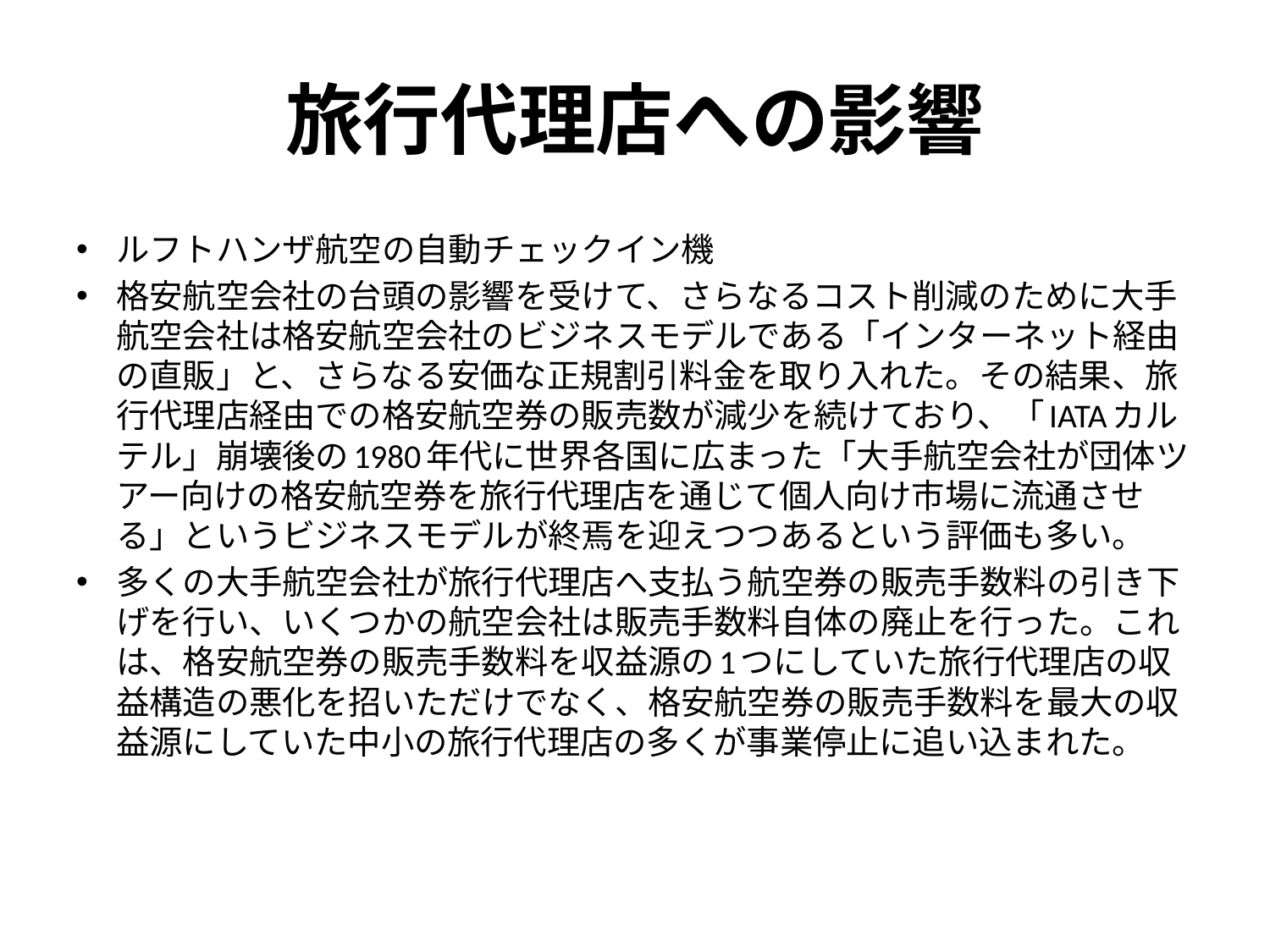

# 旅行代理店への影響
ルフトハンザ航空の自動チェックイン機
格安航空会社の台頭の影響を受けて、さらなるコスト削減のために大手航空会社は格安航空会社のビジネスモデルである「インターネット経由の直販」と、さらなる安価な正規割引料金を取り入れた。その結果、旅行代理店経由での格安航空券の販売数が減少を続けており、「IATAカルテル」崩壊後の1980年代に世界各国に広まった「大手航空会社が団体ツアー向けの格安航空券を旅行代理店を通じて個人向け市場に流通させる」というビジネスモデルが終焉を迎えつつあるという評価も多い。
多くの大手航空会社が旅行代理店へ支払う航空券の販売手数料の引き下げを行い、いくつかの航空会社は販売手数料自体の廃止を行った。これは、格安航空券の販売手数料を収益源の1つにしていた旅行代理店の収益構造の悪化を招いただけでなく、格安航空券の販売手数料を最大の収益源にしていた中小の旅行代理店の多くが事業停止に追い込まれた。